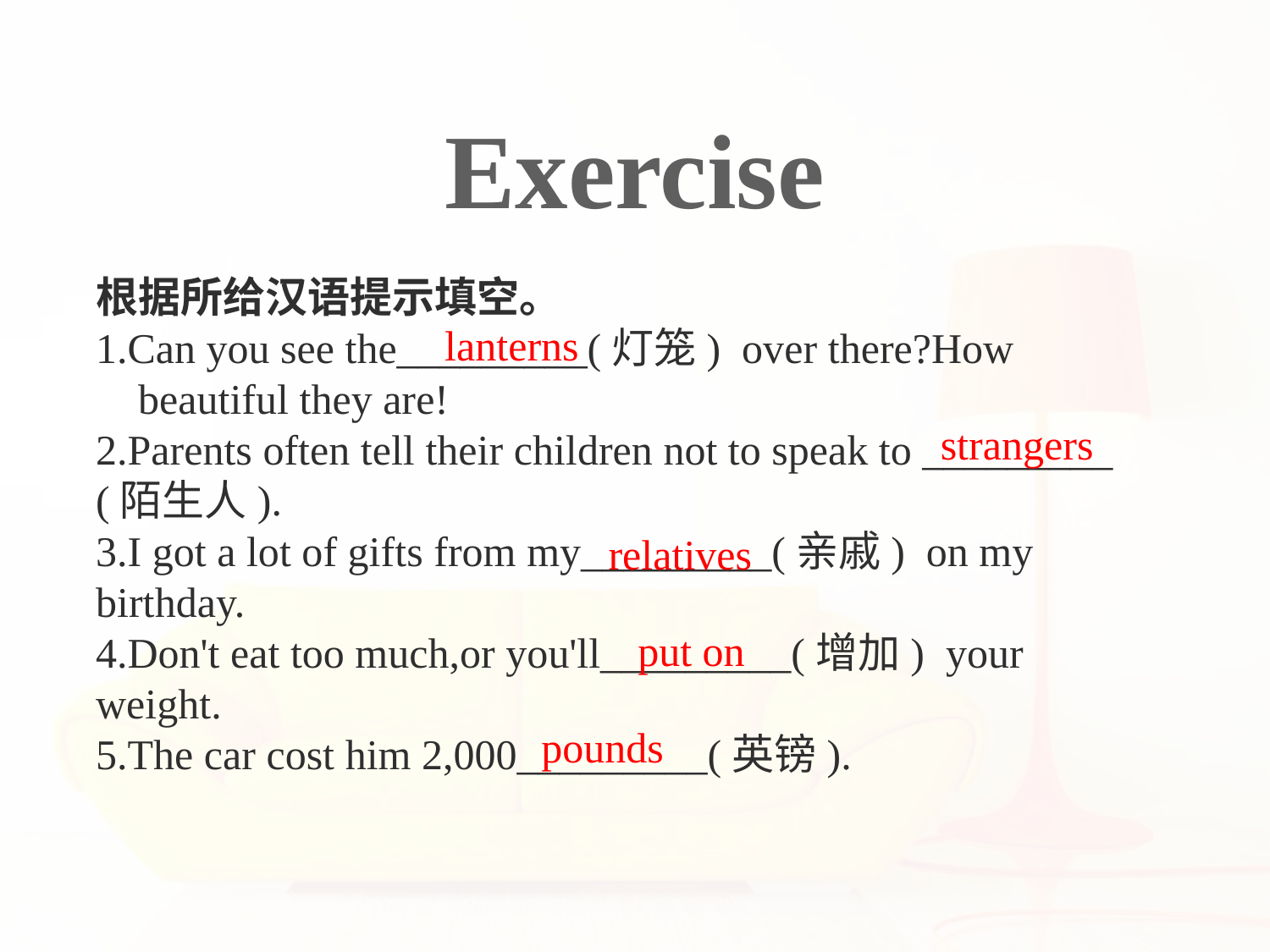

Exercise
根据所给汉语提示填空。
1.Can you see the_________(灯笼)  over there?How
    beautiful they are!
2.Parents often tell their children not to speak to _________ (陌生人).
3.I got a lot of gifts from my_________(亲戚)  on my birthday.
4.Don't eat too much,or you'll_________(增加)  your weight.
5.The car cost him 2,000_________(英镑).
lanterns
strangers
relatives
put on
pounds